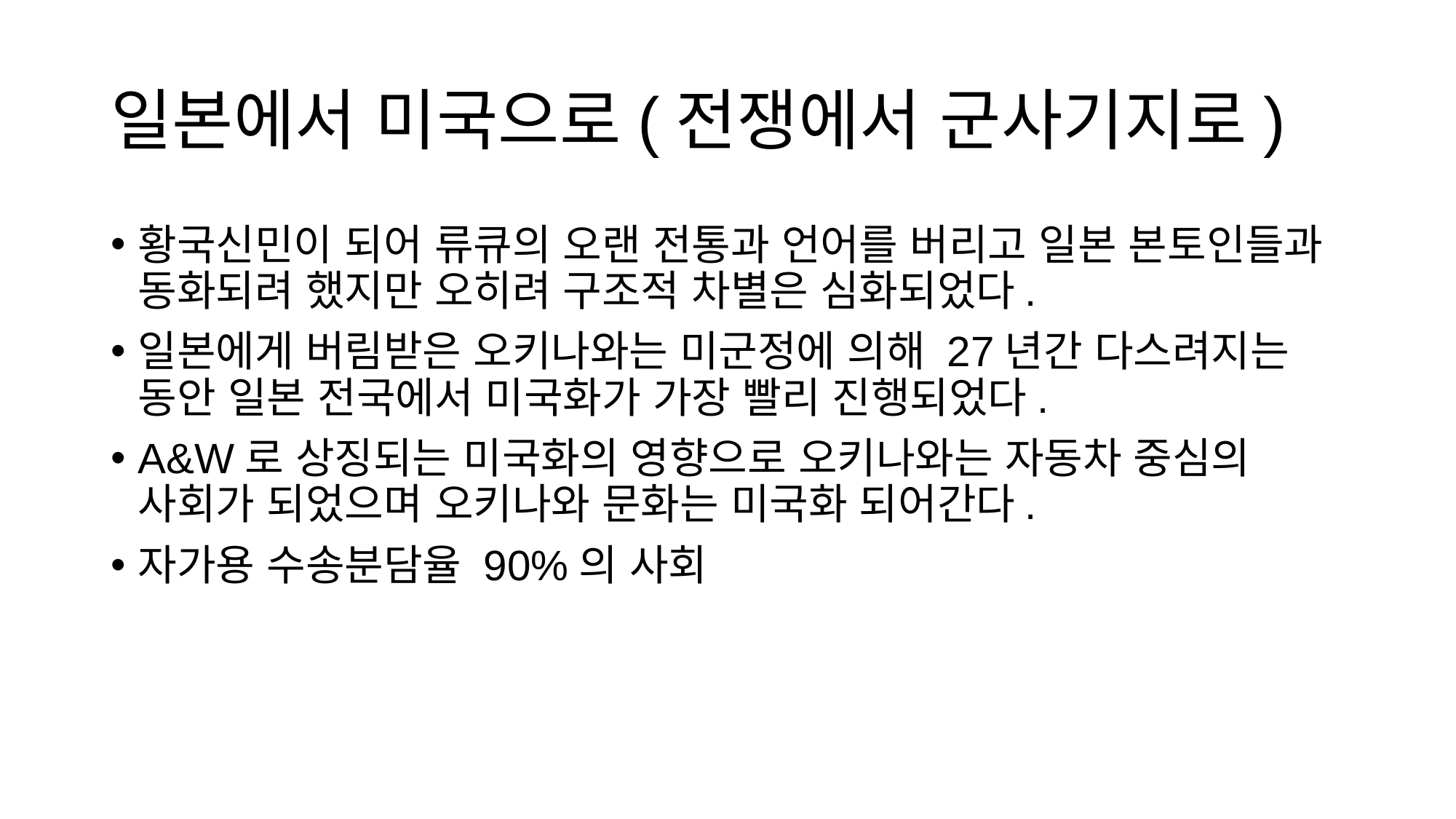

# 일본에서 미국으로(전쟁에서 군사기지로)
황국신민이 되어 류큐의 오랜 전통과 언어를 버리고 일본 본토인들과 동화되려 했지만 오히려 구조적 차별은 심화되었다.
일본에게 버림받은 오키나와는 미군정에 의해 27년간 다스려지는 동안 일본 전국에서 미국화가 가장 빨리 진행되었다.
A&W로 상징되는 미국화의 영향으로 오키나와는 자동차 중심의 사회가 되었으며 오키나와 문화는 미국화 되어간다.
자가용 수송분담율 90%의 사회